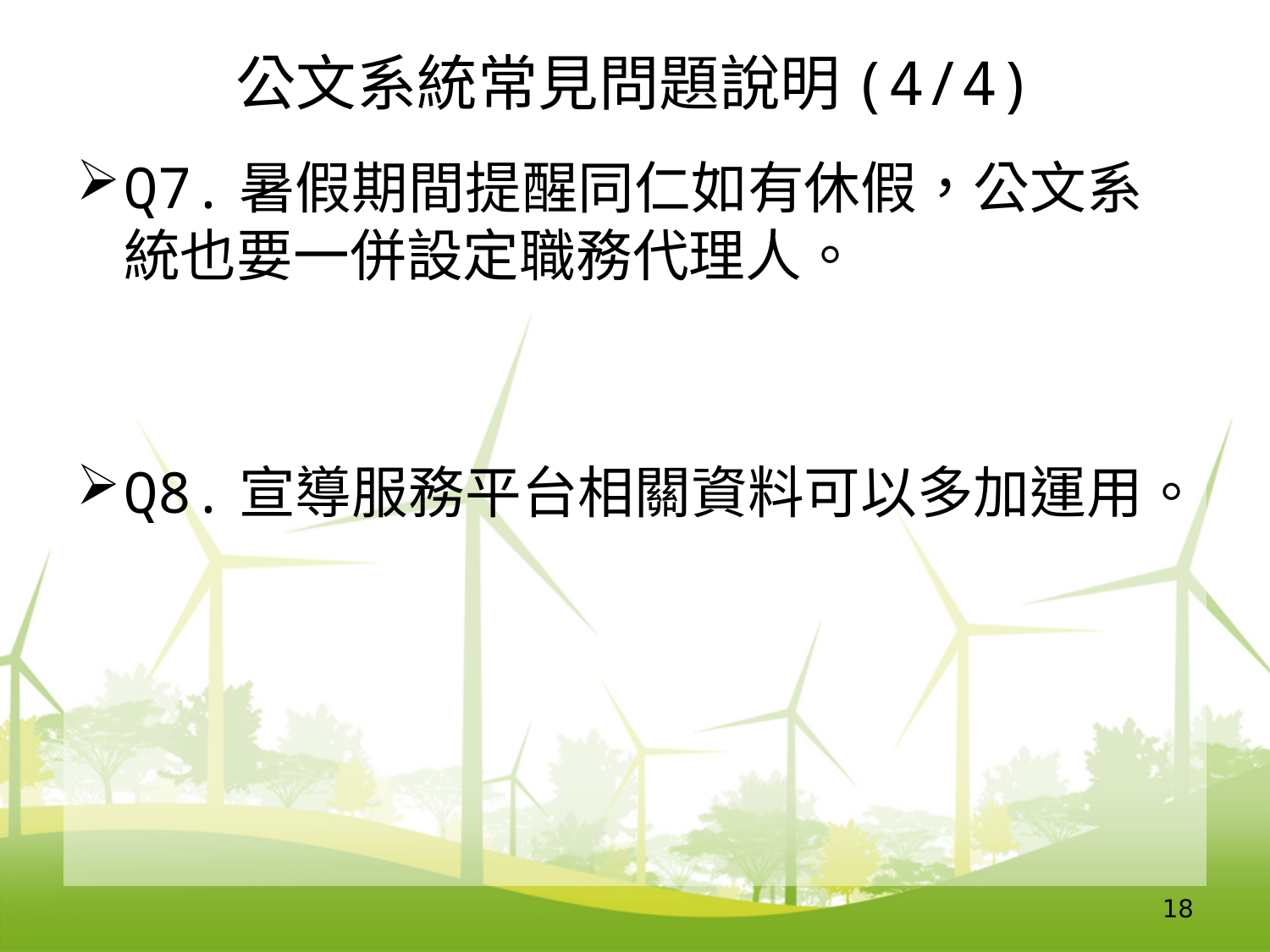

# 公文系統常見問題說明(4/4)
Q7.暑假期間提醒同仁如有休假，公文系統也要一併設定職務代理人。

Q8.宣導服務平台相關資料可以多加運用。
18